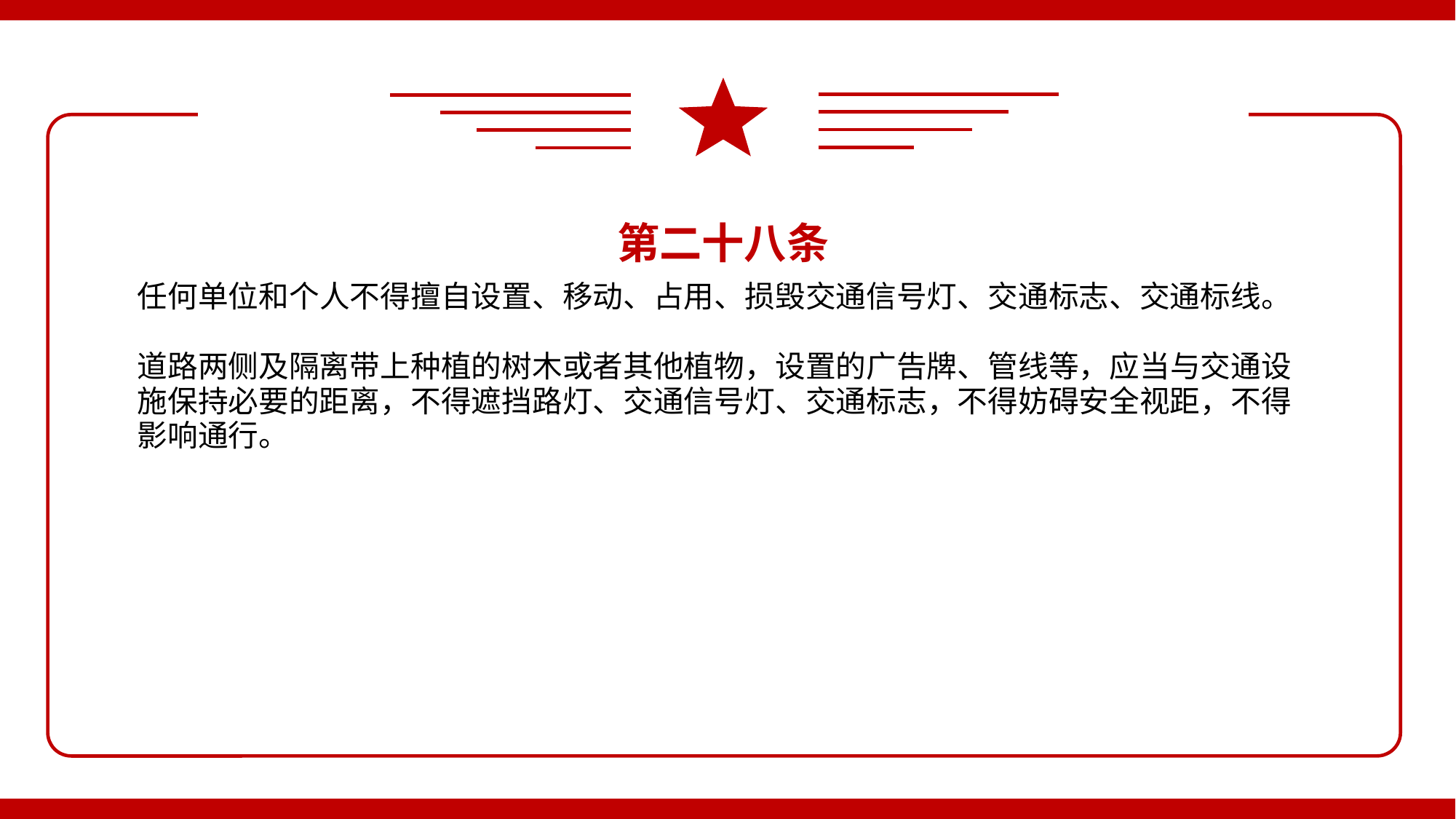

第二十八条
任何单位和个人不得擅自设置、移动、占用、损毁交通信号灯、交通标志、交通标线。

道路两侧及隔离带上种植的树木或者其他植物，设置的广告牌、管线等，应当与交通设施保持必要的距离，不得遮挡路灯、交通信号灯、交通标志，不得妨碍安全视距，不得影响通行。